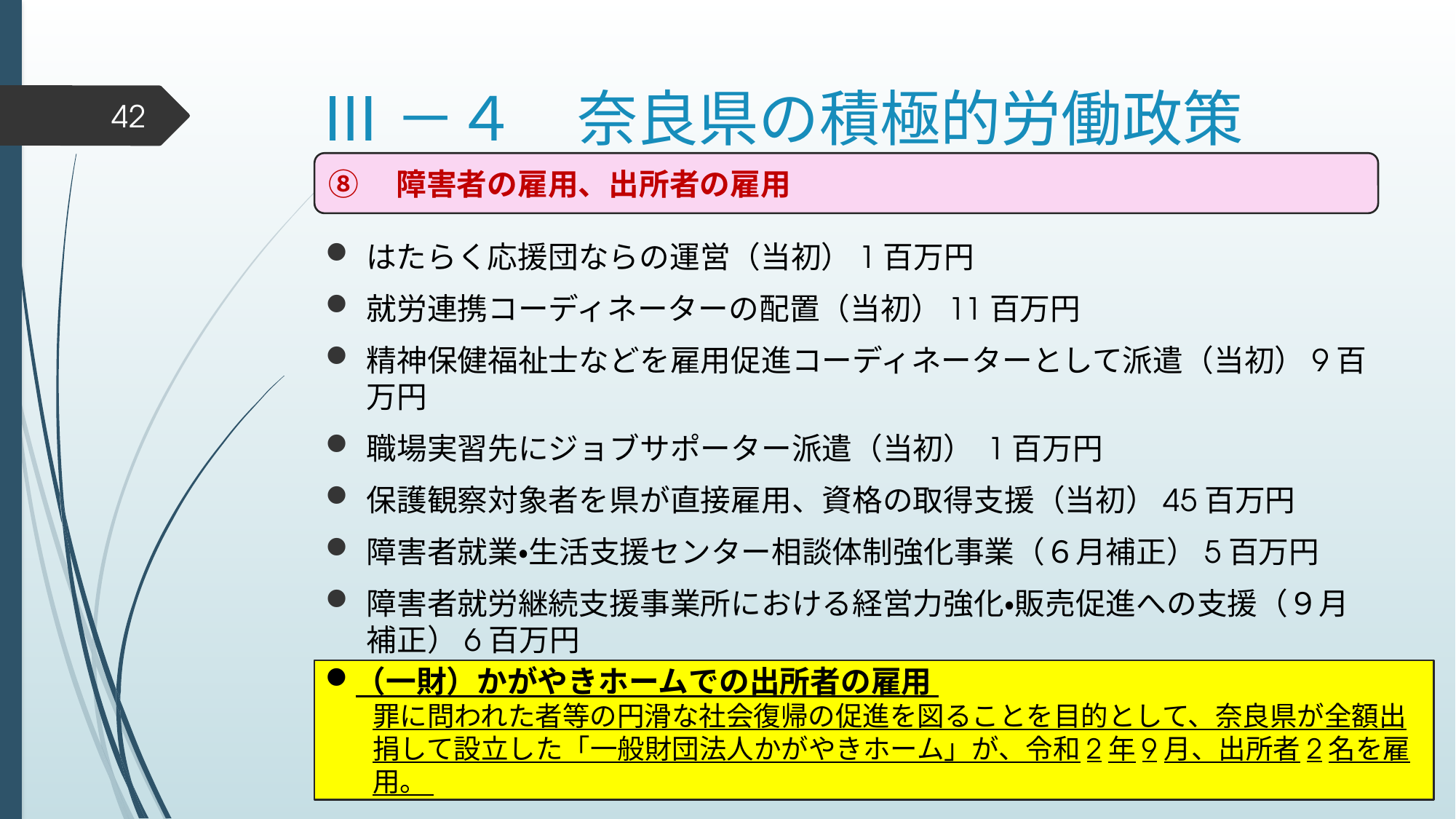

# Ⅲ－４　奈良県の積極的労働政策
42
⑧　障害者の雇用、出所者の雇用
はたらく応援団ならの運営（当初）1百万円
就労連携コーディネーターの配置（当初）11百万円
精神保健福祉士などを雇用促進コーディネーターとして派遣（当初）9百万円
職場実習先にジョブサポーター派遣（当初） 1百万円
保護観察対象者を県が直接雇用、資格の取得支援（当初）45百万円
障害者就業・生活支援センター相談体制強化事業（６月補正）5百万円
障害者就労継続支援事業所における経営力強化・販売促進への支援（９月補正）6百万円

（一財）かがやきホームでの出所者の雇用
罪に問われた者等の円滑な社会復帰の促進を図ることを目的として、奈良県が全額出捐して設立した「一般財団法人かがやきホーム」が、令和2年9月、出所者2名を雇用。
2020/9/30